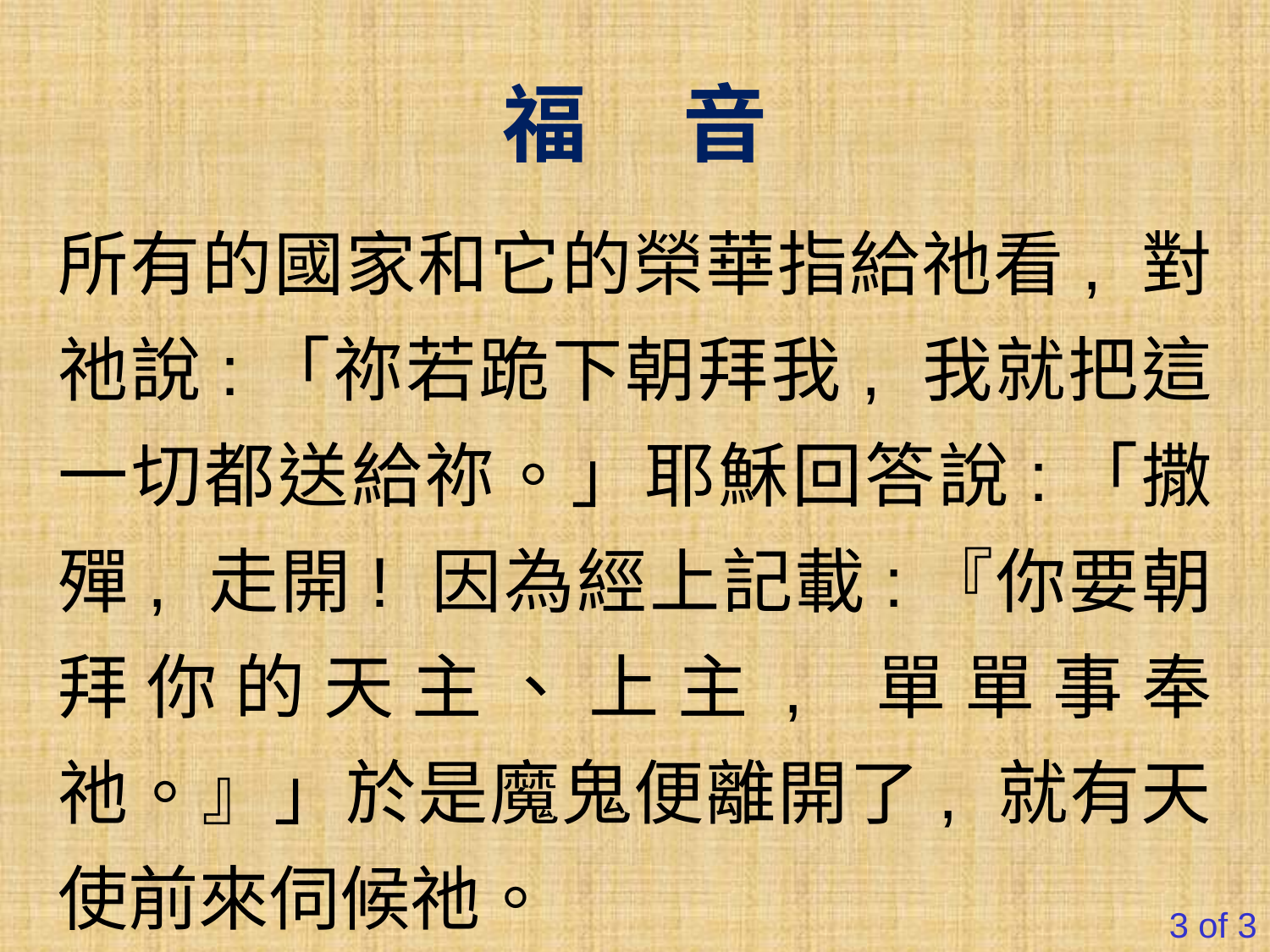

福     音

所有的國家和它的榮華指給祂看, 對祂說:「祢若跪下朝拜我, 我就把這一切都送給祢。」耶穌回答說:「撒殫, 走開! 因為經上記載:『你要朝拜你的天主、上主, 單單事奉祂。』」於是魔鬼便離開了, 就有天使前來伺候祂。
3 of 3